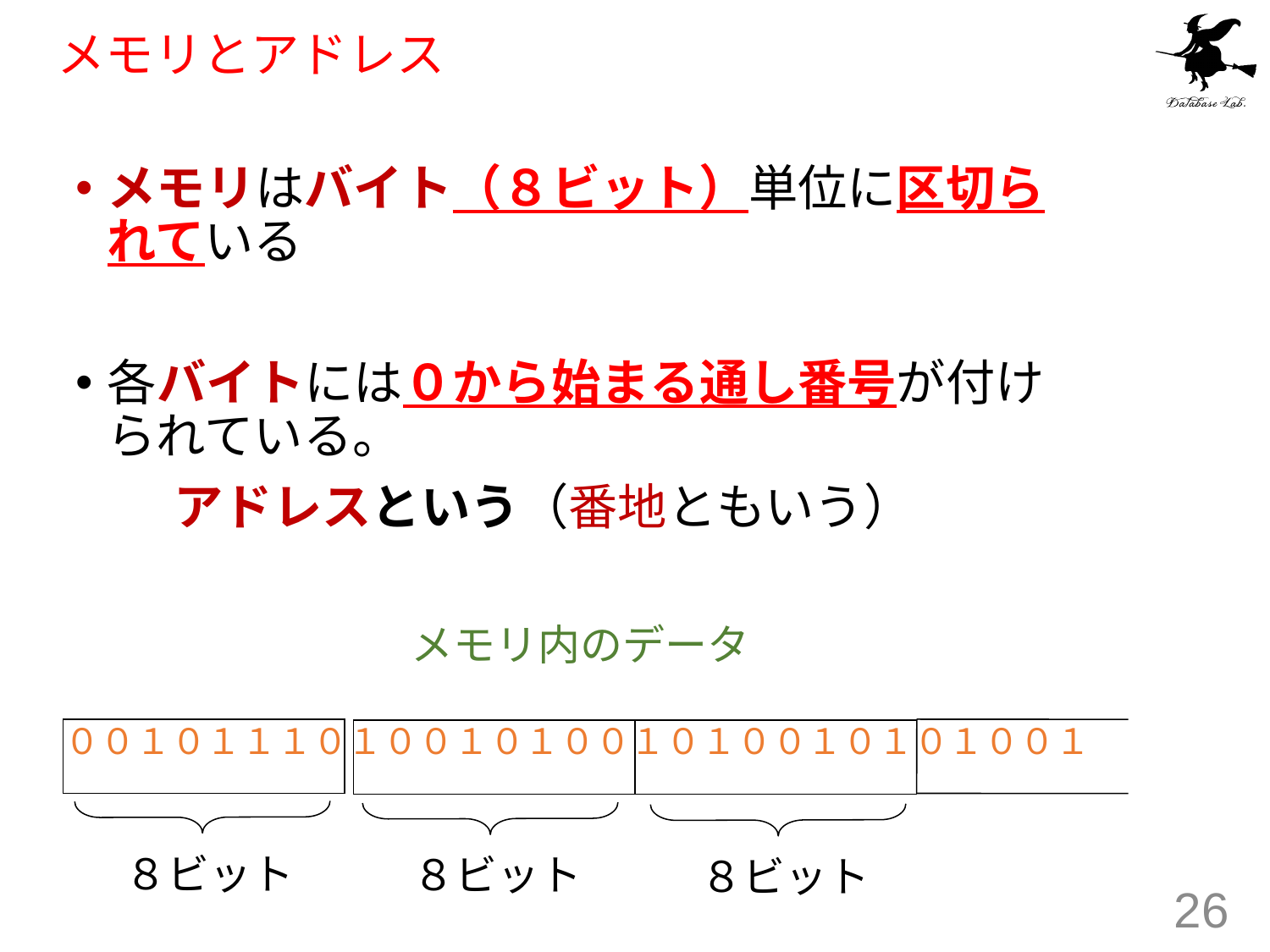

# メモリとアドレス
メモリはバイト（８ビット）単位に区切られている

各バイトには０から始まる通し番号が付けられている。
　　アドレスという（番地ともいう）

メモリ内のデータ

００１０１１１０１００１０１００１０１００１０１０１００１

８ビット
８ビット
８ビット
26